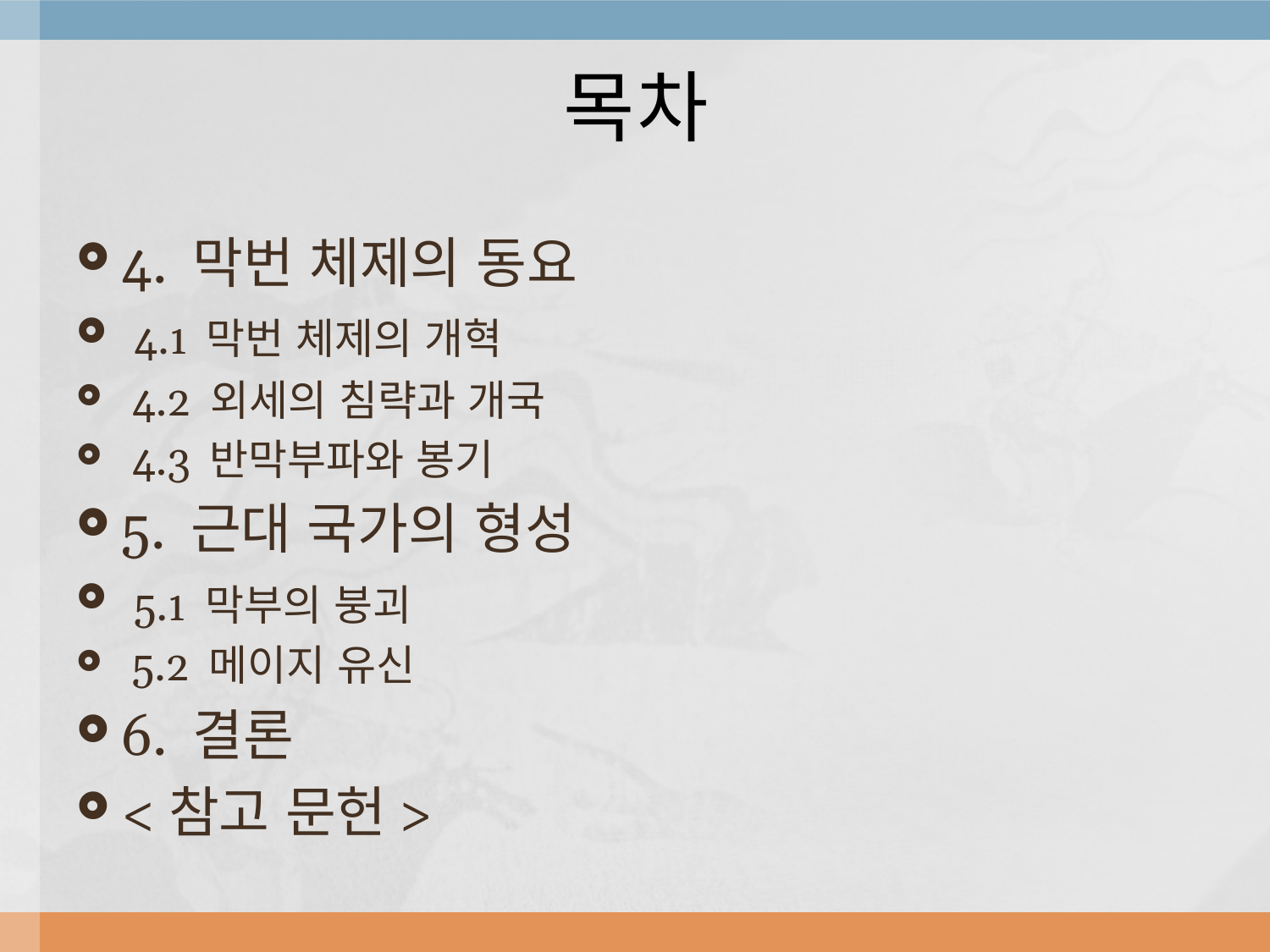

# 목차
4. 막번 체제의 동요
 4.1 막번 체제의 개혁
 4.2 외세의 침략과 개국
 4.3 반막부파와 봉기
5. 근대 국가의 형성
 5.1 막부의 붕괴
 5.2 메이지 유신
6. 결론
<참고 문헌>